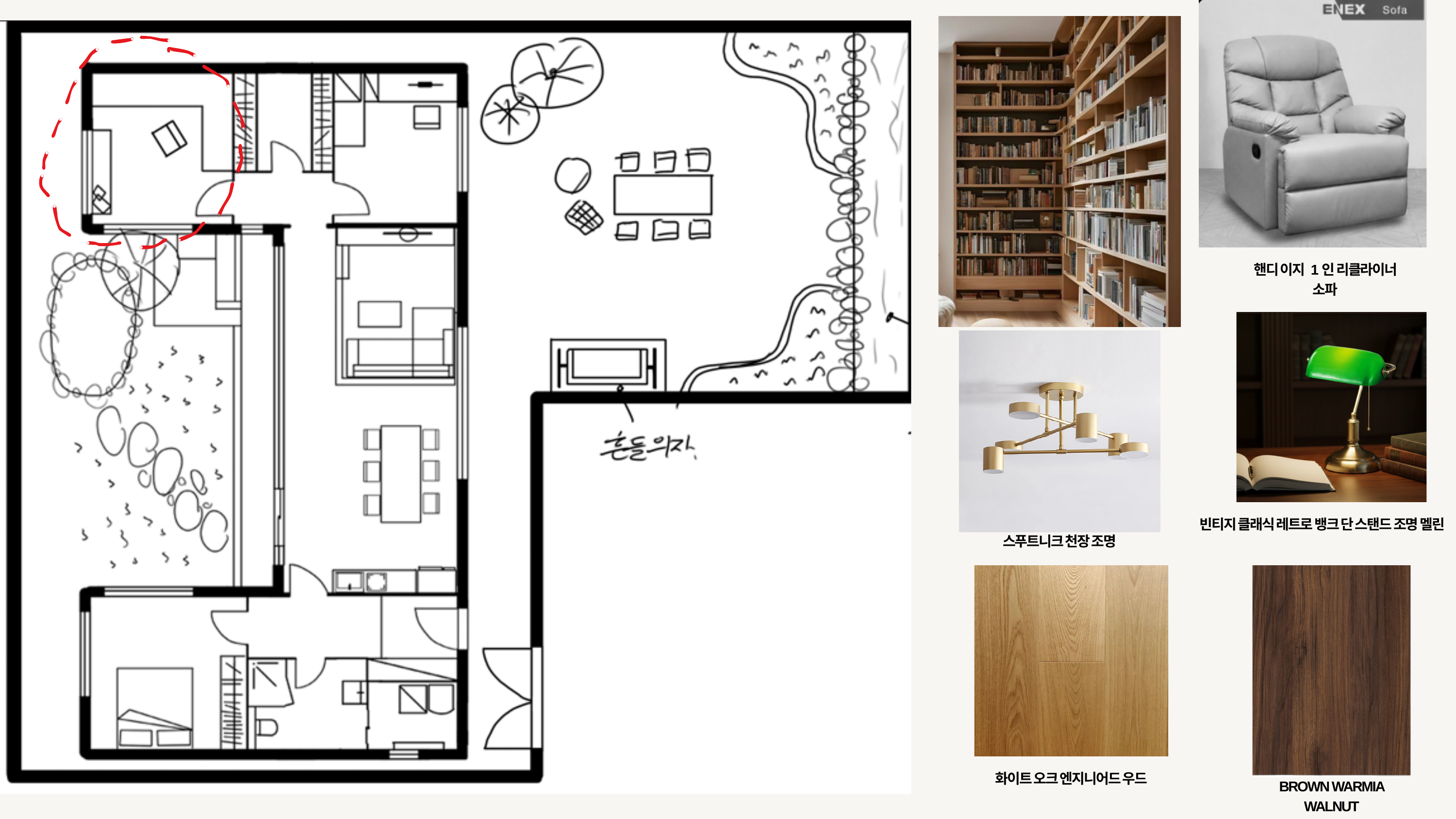

핸디 이지 1인 리클라이너 소파

빈티지 클래식 레트로 뱅크 단 스탠드 조명 멜린
스푸트니크 천장 조명

화이트 오크 엔지니어드 우드
BROWN WARMIA WALNUT